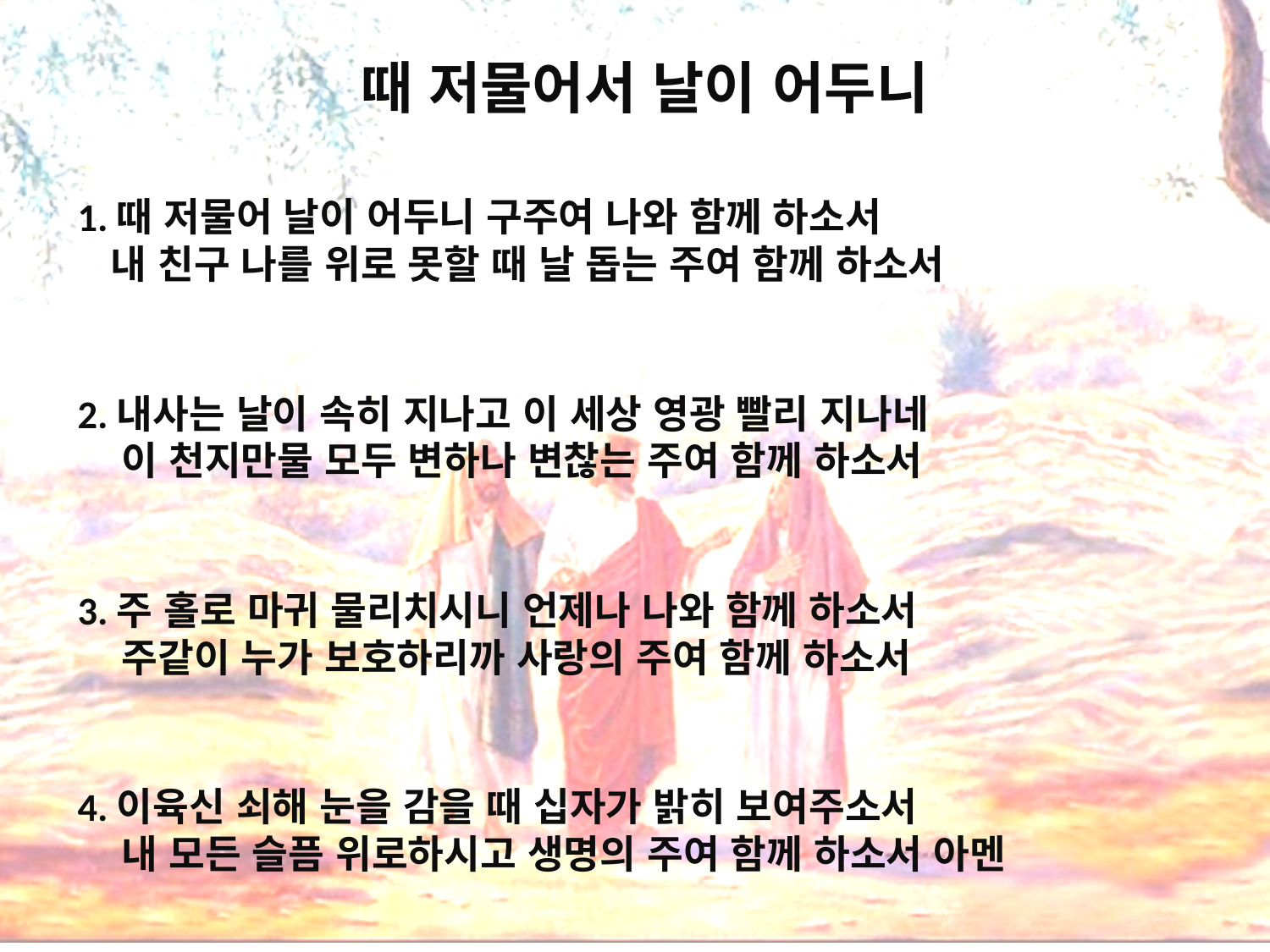

# 때 저물어서 날이 어두니
1.때 저물어 날이 어두니 구주여 나와 함께 하소서
   내 친구 나를 위로 못할 때 날 돕는 주여 함께 하소서
2.내사는 날이 속히 지나고 이 세상 영광 빨리 지나네
    이 천지만물 모두 변하나 변찮는 주여 함께 하소서
3.주 홀로 마귀 물리치시니 언제나 나와 함께 하소서
    주같이 누가 보호하리까 사랑의 주여 함께 하소서
4.이육신 쇠해 눈을 감을 때 십자가 밝히 보여주소서
    내 모든 슬픔 위로하시고 생명의 주여 함께 하소서 아멘